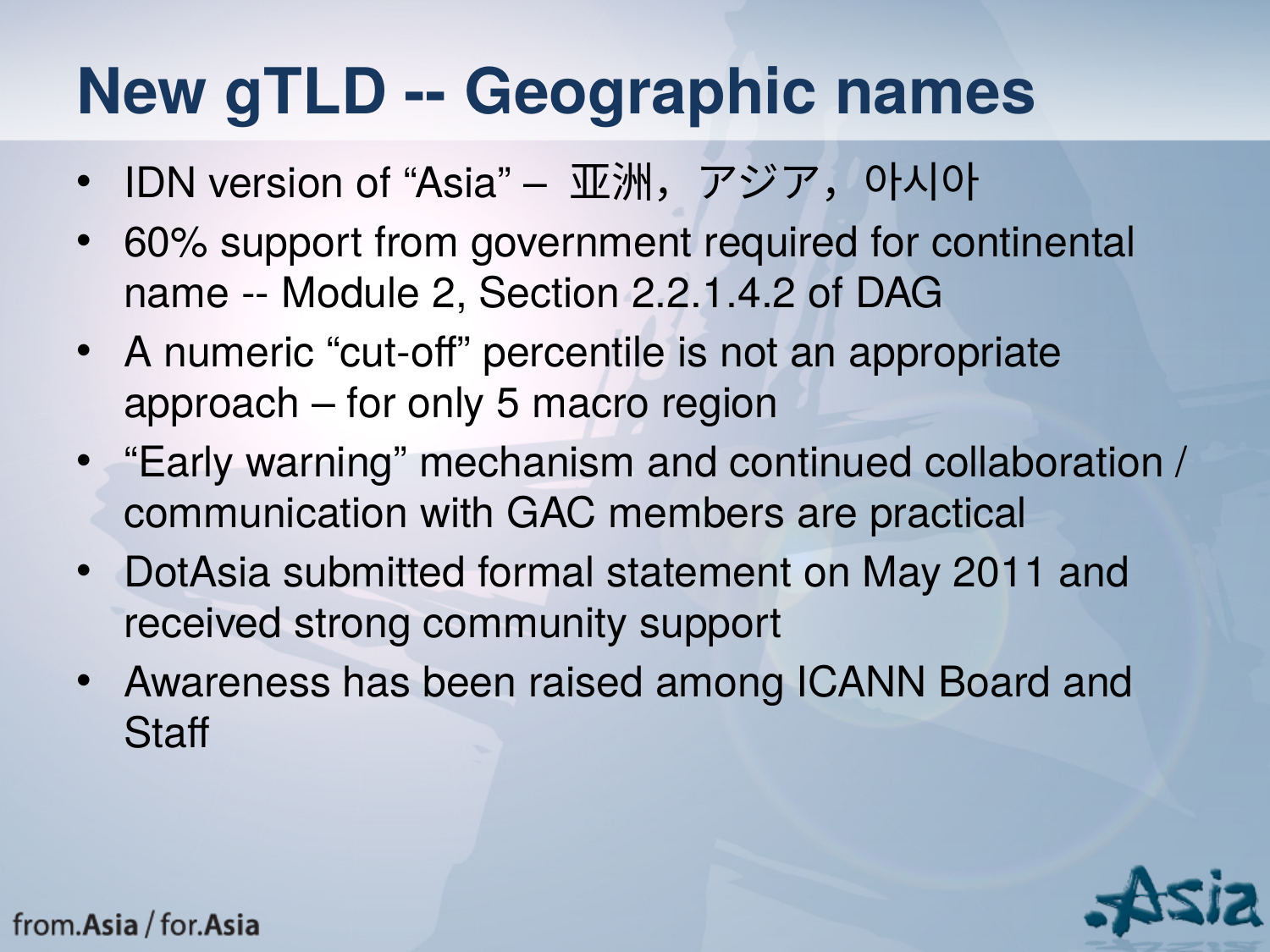

# New gTLD -- Geographic names
IDN version of “Asia” – 亚洲，アジア，아시아
60% support from government required for continental name -- Module 2, Section 2.2.1.4.2 of DAG
A numeric “cut-off” percentile is not an appropriate approach – for only 5 macro region
“Early warning” mechanism and continued collaboration / communication with GAC members are practical
DotAsia submitted formal statement on May 2011 and received strong community support
Awareness has been raised among ICANN Board and Staff